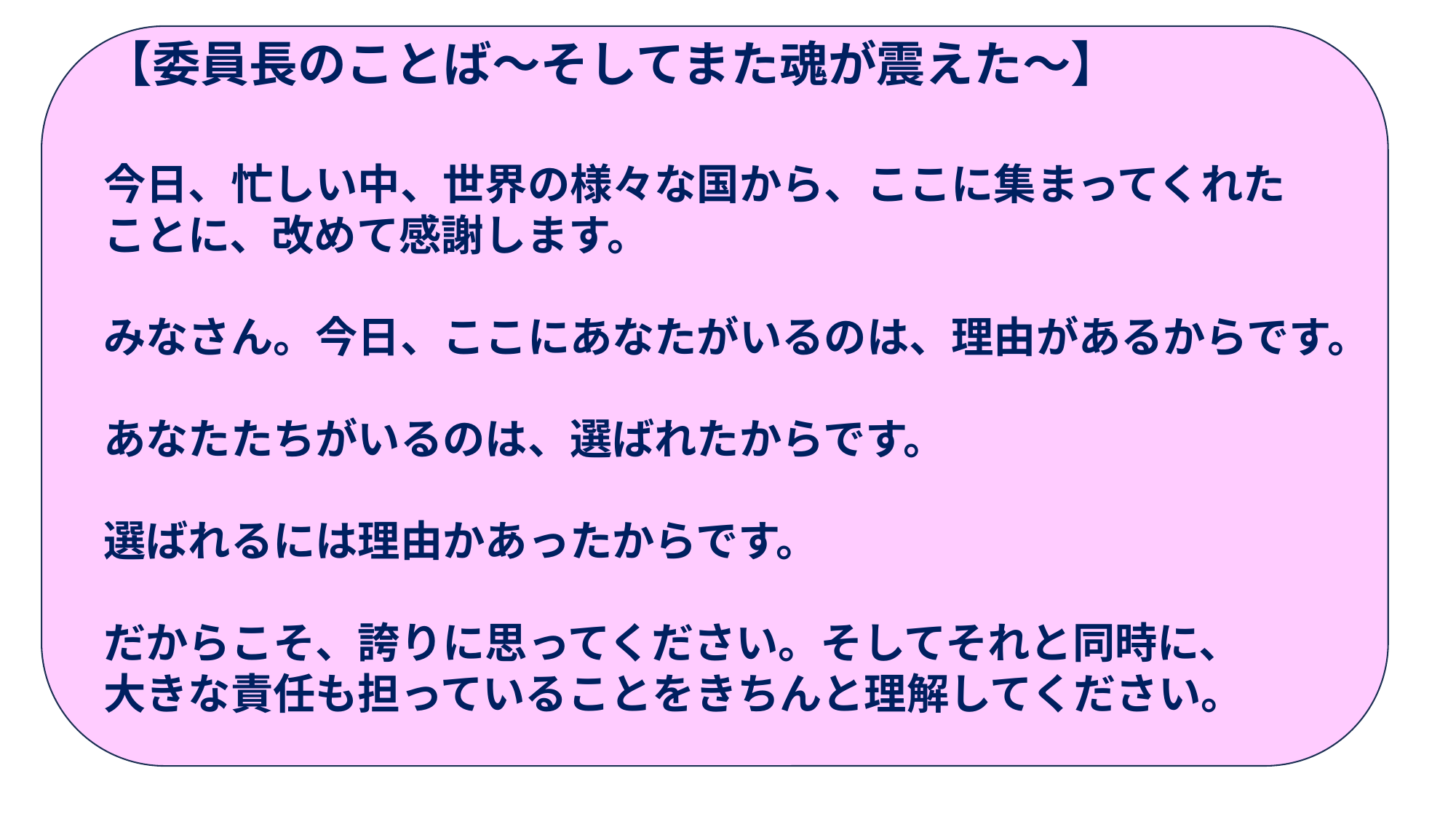

【委員長のことば〜そしてまた魂が震えた〜】

今日、忙しい中、世界の様々な国から、ここに集まってくれた
ことに、改めて感謝します。

みなさん。今日、ここにあなたがいるのは、理由があるからです。

あなたたちがいるのは、選ばれたからです。

選ばれるには理由かあったからです。

だからこそ、誇りに思ってください。そしてそれと同時に、
大きな責任も担っていることをきちんと理解してください。